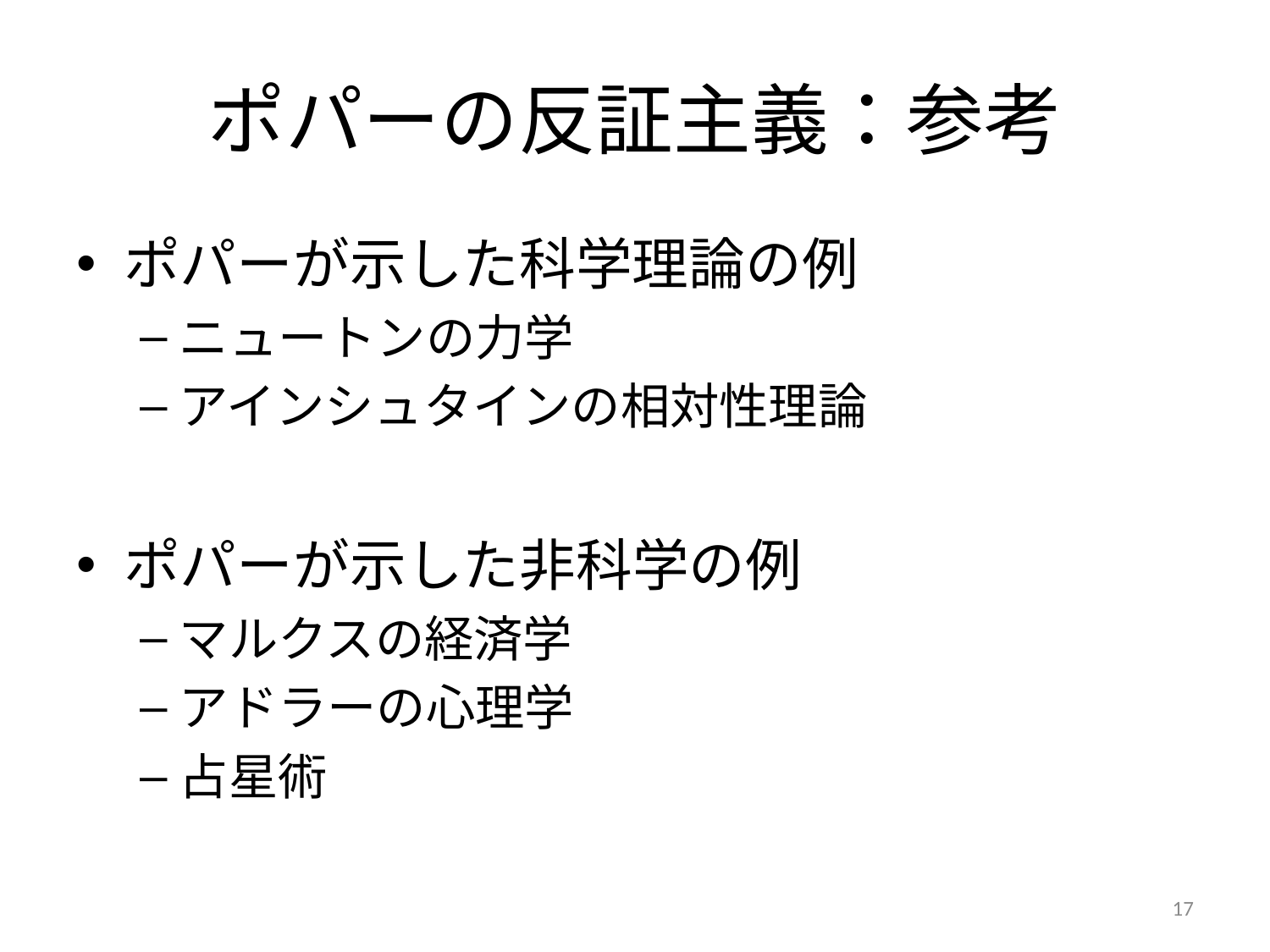

# ポパーの反証主義：参考
ポパーが示した科学理論の例
ニュートンの力学
アインシュタインの相対性理論

ポパーが示した非科学の例
マルクスの経済学
アドラーの心理学
占星術

17